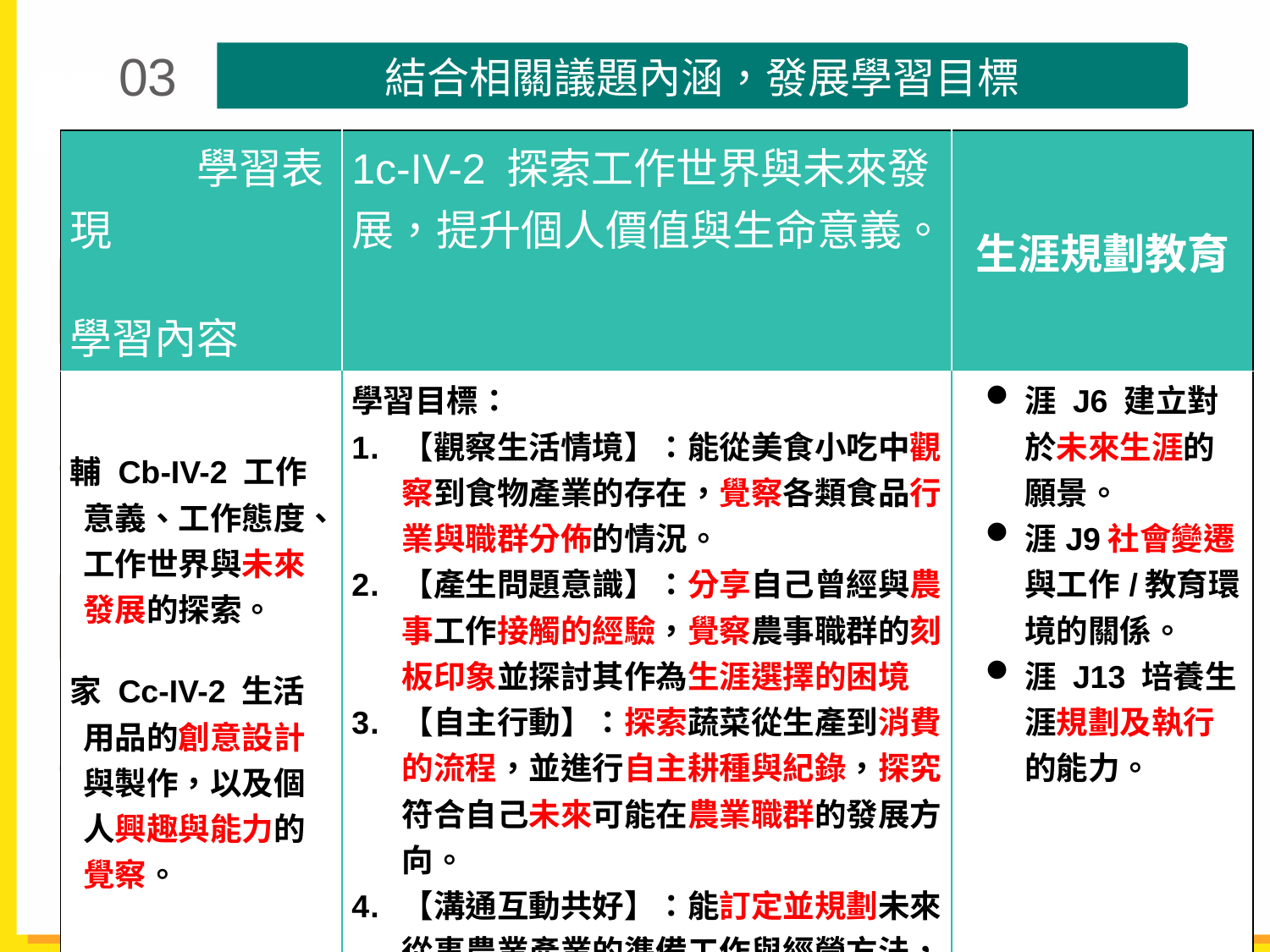

03

結合相關議題內涵，發展學習目標

| 學習表現 學習內容 | 1c-IV-2 探索工作世界與未來發展，提升個人價值與生命意義。 | 生涯規劃教育 |
| --- | --- | --- |
| 輔 Cb-IV-2 工作意義、工作態度、工作世界與未來發展的探索。 家 Cc-IV-2 生活用品的創意設計與製作，以及個人興趣與能力的覺察。 | 學習目標： 【觀察生活情境】：能從美食小吃中觀察到食物產業的存在，覺察各類食品行業與職群分佈的情況。 【產生問題意識】：分享自己曾經與農事工作接觸的經驗，覺察農事職群的刻板印象並探討其作為生涯選擇的困境 【自主行動】：探索蔬菜從生產到消費的流程，並進行自主耕種與紀錄，探究符合自己未來可能在農業職群的發展方向。 【溝通互動共好】：能訂定並規劃未來從事農業產業的準備工作與經營方法，並與同學彼此分享，提升對於從事農業工作者的理解與尊重。 | 涯 J6 建立對於未來生涯的願景。 涯J9社會變遷與工作/教育環境的關係。 涯 J13 培養生涯規劃及執行的能力。 |